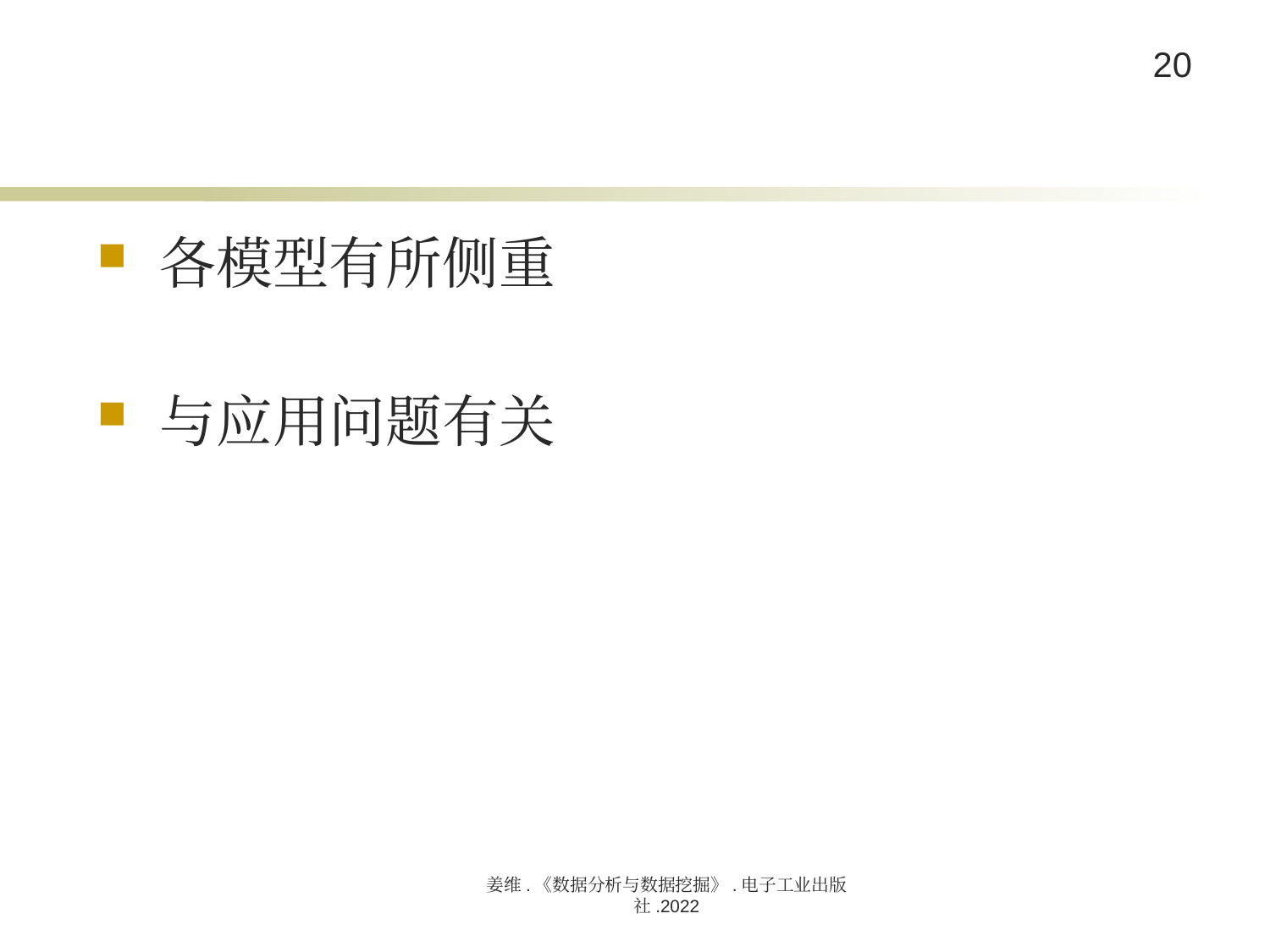

#
各模型有所侧重

与应用问题有关
姜维.《数据分析与数据挖掘》.电子工业出版社.2022